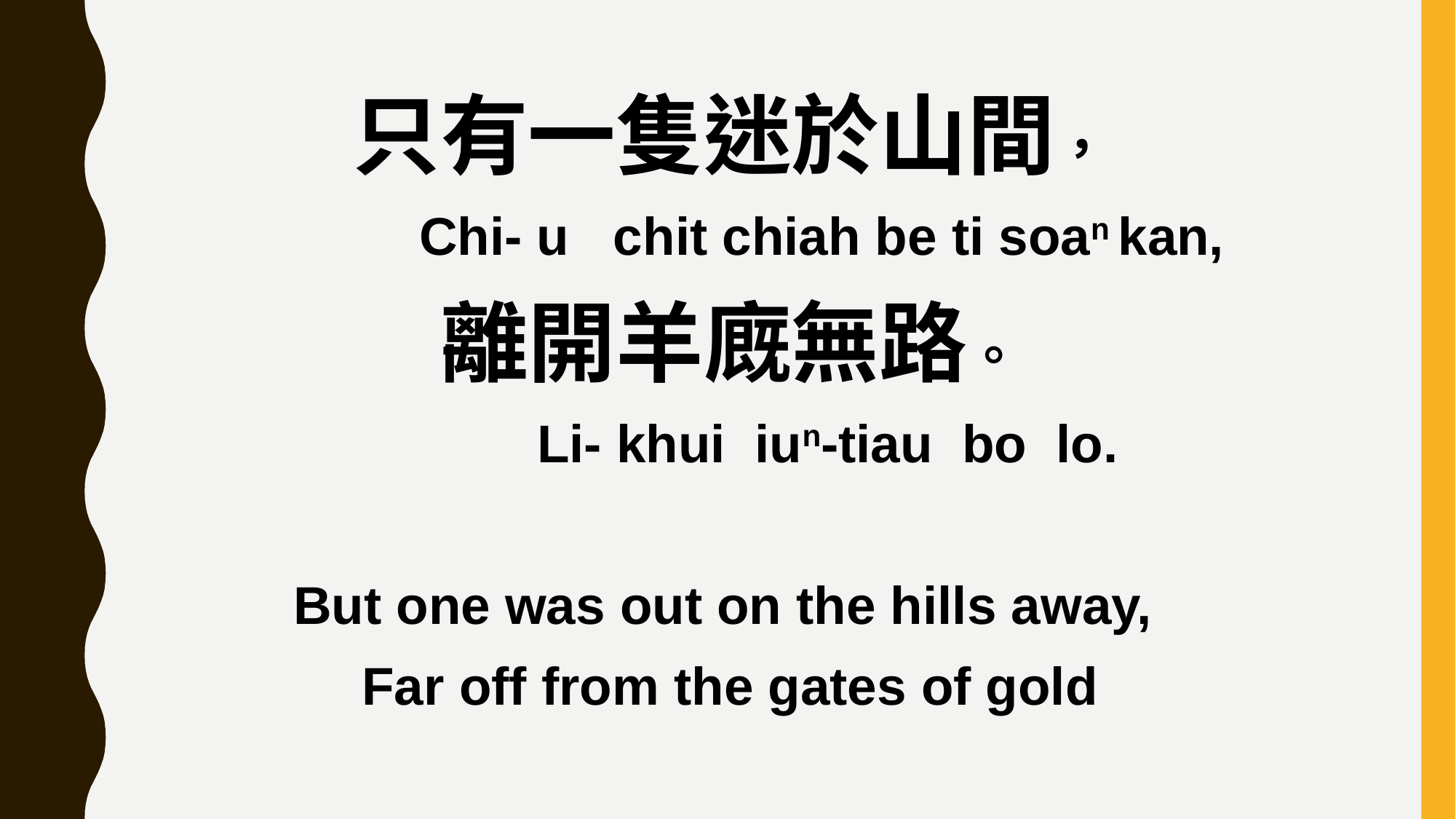

只有一隻迷於山間，
               Chi- u   chit chiah be ti soan kan,
離開羊廐無路。
                       Li- khui  iun-tiau  bo  lo.

But one was out on the hills away,
Far off from the gates of gold